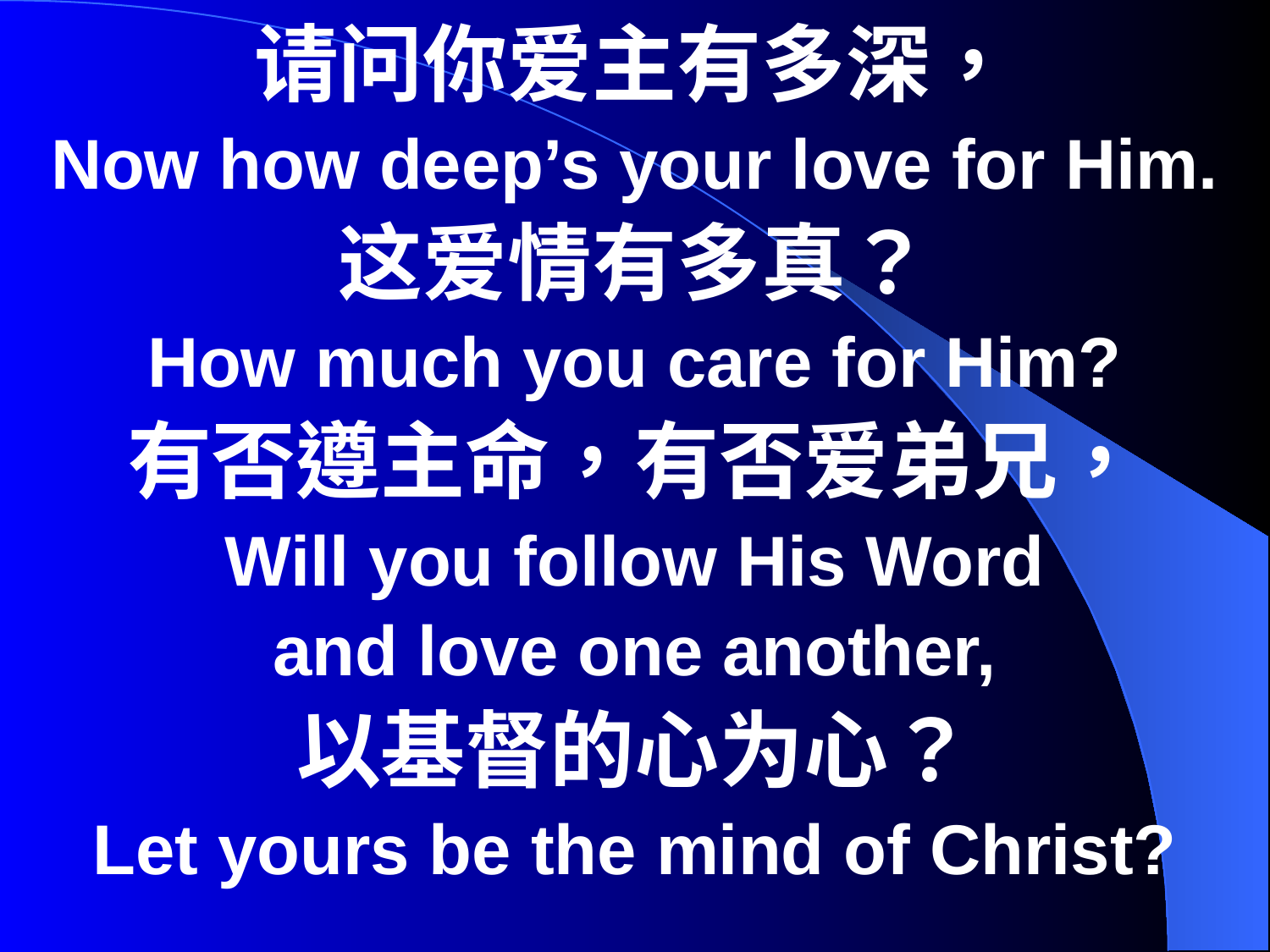

请问你爱主有多深，
Now how deep’s your love for Him.
这爱情有多真？
How much you care for Him?
有否遵主命，有否爱弟兄，
Will you follow His Word
and love one another,
以基督的心为心？
Let yours be the mind of Christ?